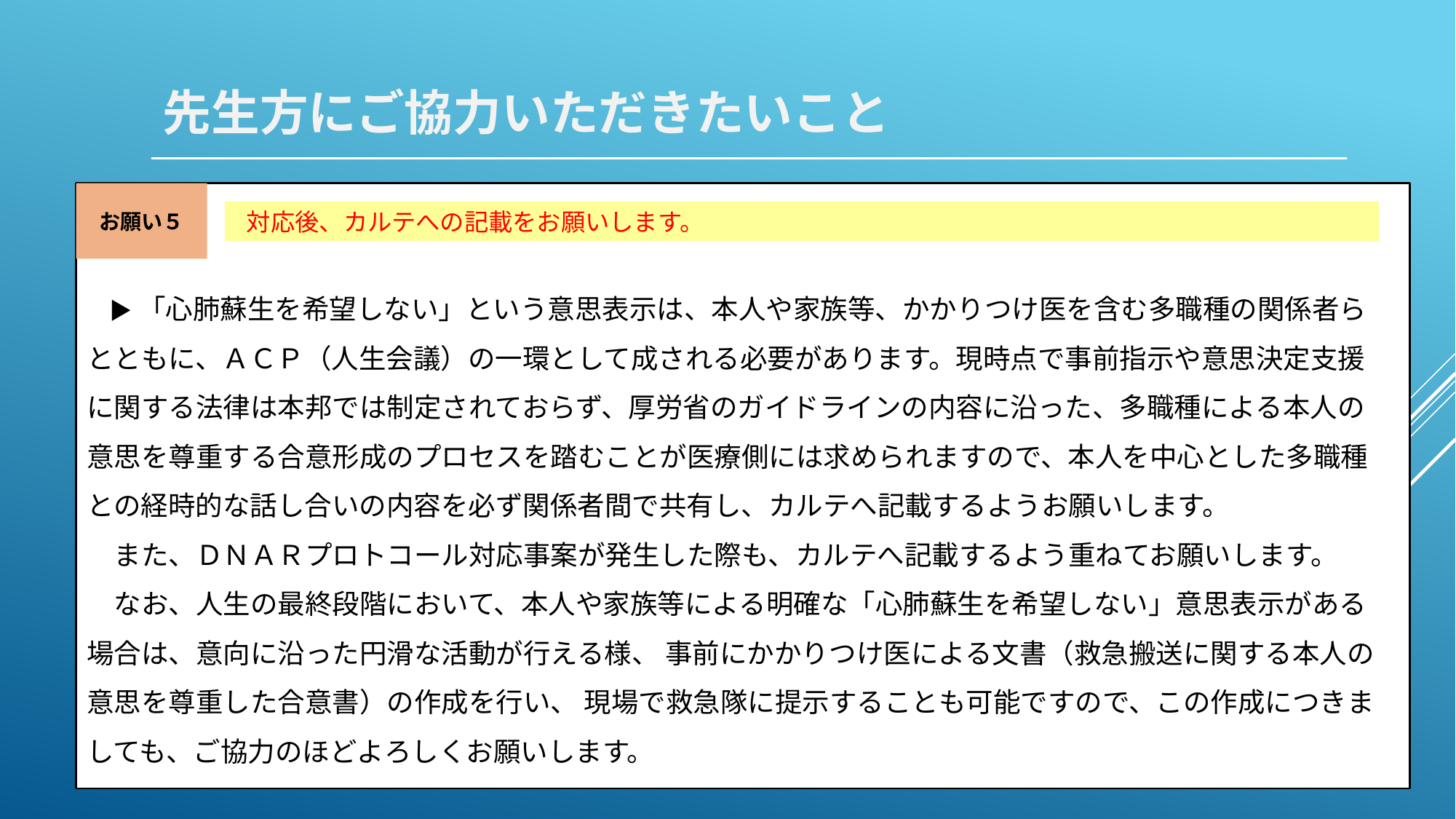

# 先生方にご協力いただきたいこと
▶ＡＣ▶ＡＣＰの結果として、患者本人が「心肺蘇生を望まない意思表示」を有している場合は、任意様式
患者本人が「心肺
お願い５
 対応後、カルテへの記載をお願いします。
　▶ 「心肺蘇生を希望しない」という意思表示は、本人や家族等、かかりつけ医を含む多職種の関係者らとともに、ＡＣＰ（人生会議）の一環として成される必要があります。現時点で事前指示や意思決定支援に関する法律は本邦では制定されておらず、厚労省のガイドラインの内容に沿った、多職種による本人の意思を尊重する合意形成のプロセスを踏むことが医療側には求められますので、本人を中心とした多職種との経時的な話し合いの内容を必ず関係者間で共有し、カルテへ記載するようお願いします。
　また、ＤＮＡＲプロトコール対応事案が発生した際も、カルテへ記載するよう重ねてお願いします。
　なお、人生の最終段階において、本人や家族等による明確な「心肺蘇生を希望しない」意思表示がある場合は、意向に沿った円滑な活動が行える様、 事前にかかりつけ医による文書（救急搬送に関する本人の意思を尊重した合意書）の作成を行い、 現場で救急隊に提示することも可能ですので、この作成につきましても、ご協力のほどよろしくお願いします。